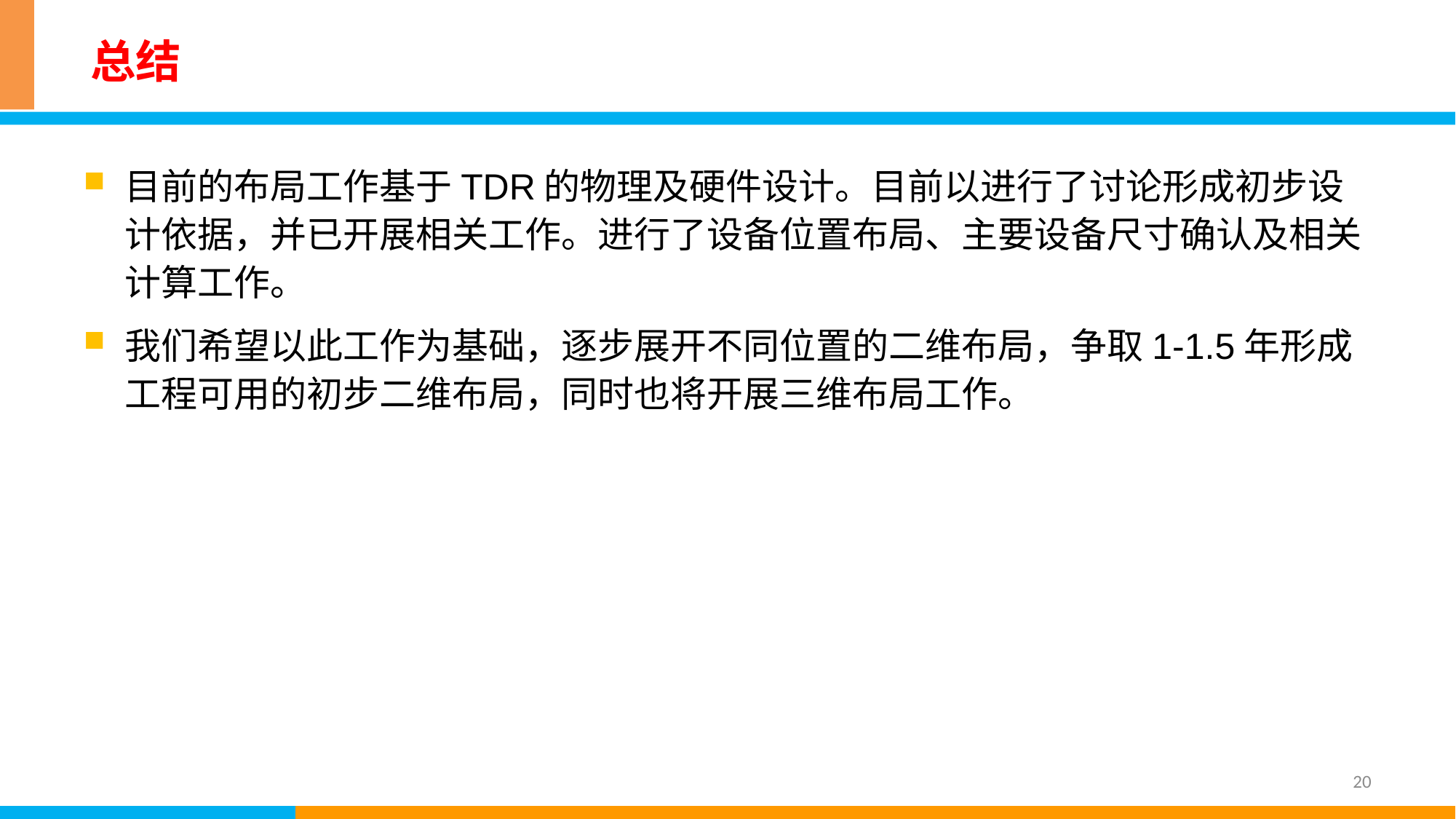

# 总结
目前的布局工作基于TDR的物理及硬件设计。目前以进行了讨论形成初步设计依据，并已开展相关工作。进行了设备位置布局、主要设备尺寸确认及相关计算工作。
我们希望以此工作为基础，逐步展开不同位置的二维布局，争取1-1.5年形成工程可用的初步二维布局，同时也将开展三维布局工作。
20